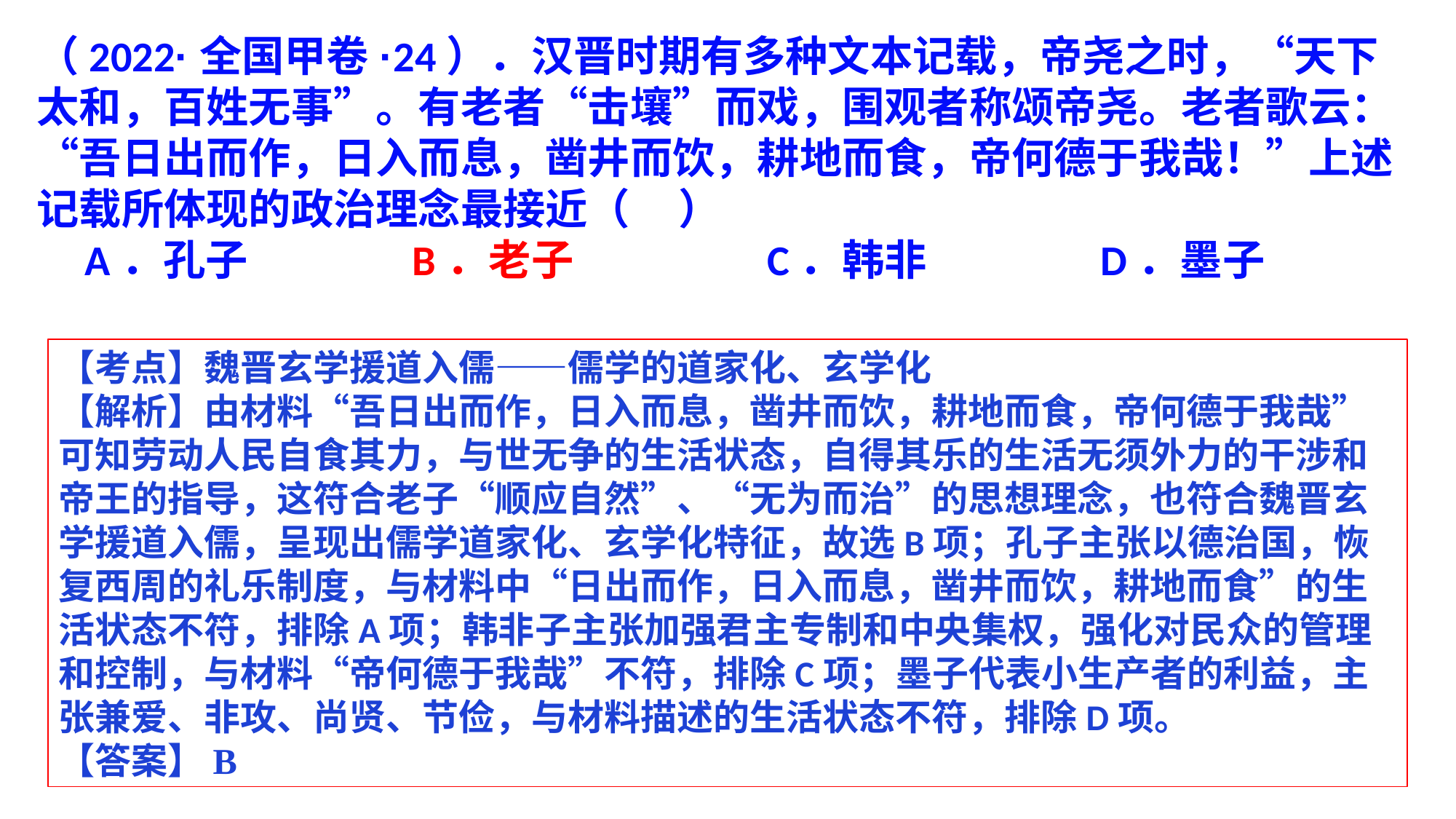

（2022·全国甲卷·24）．汉晋时期有多种文本记载，帝尧之时，“天下太和，百姓无事”。有老者“击壤”而戏，围观者称颂帝尧。老者歌云：“吾日出而作，日入而息，凿井而饮，耕地而食，帝何德于我哉！”上述记载所体现的政治理念最接近（     ）     A．孔子                B．老子                   C．韩非                 D．墨子
【考点】魏晋玄学援道入儒——儒学的道家化、玄学化【解析】由材料“吾日出而作，日入而息，凿井而饮，耕地而食，帝何德于我哉”可知劳动人民自食其力，与世无争的生活状态，自得其乐的生活无须外力的干涉和帝王的指导，这符合老子“顺应自然”、“无为而治”的思想理念，也符合魏晋玄学援道入儒，呈现出儒学道家化、玄学化特征，故选B项；孔子主张以德治国，恢复西周的礼乐制度，与材料中“日出而作，日入而息，凿井而饮，耕地而食”的生活状态不符，排除A项；韩非子主张加强君主专制和中央集权，强化对民众的管理和控制，与材料“帝何德于我哉”不符，排除C项；墨子代表小生产者的利益，主张兼爱、非攻、尚贤、节俭，与材料描述的生活状态不符，排除D项。【答案】B